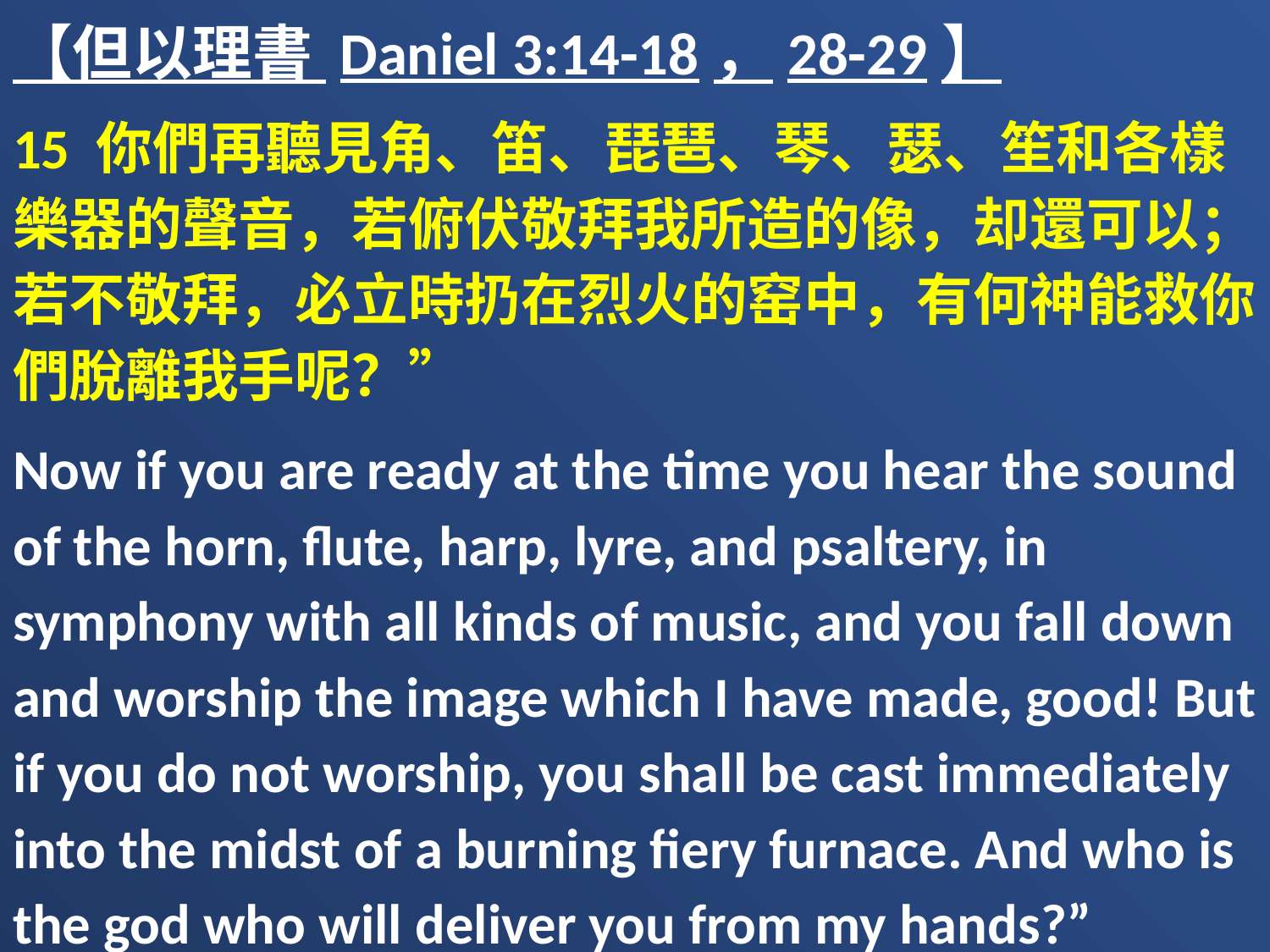

【但以理書 Daniel 3:14-18，28-29】
15 你們再聽見角、笛、琵琶、琴、瑟、笙和各樣樂器的聲音，若俯伏敬拜我所造的像，却還可以；若不敬拜，必立時扔在烈火的窑中，有何神能救你們脫離我手呢？”
Now if you are ready at the time you hear the sound of the horn, flute, harp, lyre, and psaltery, in symphony with all kinds of music, and you fall down and worship the image which I have made, good! But if you do not worship, you shall be cast immediately into the midst of a burning fiery furnace. And who is the god who will deliver you from my hands?”